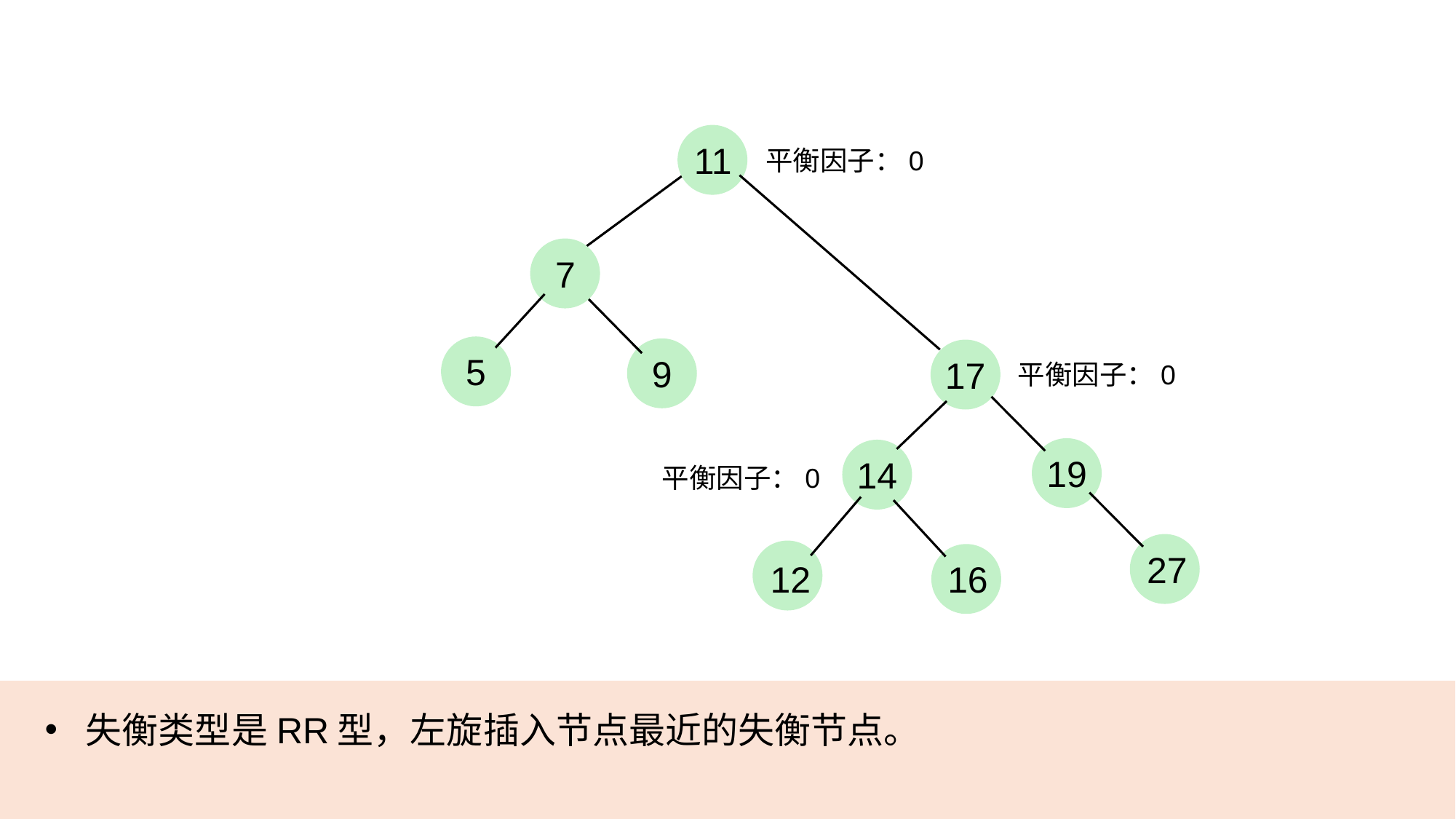

11
平衡因子：0

7

5
9
17
平衡因子：0

19
14
平衡因子：0

27

16
12

失衡类型是RR型，左旋插入节点最近的失衡节点。